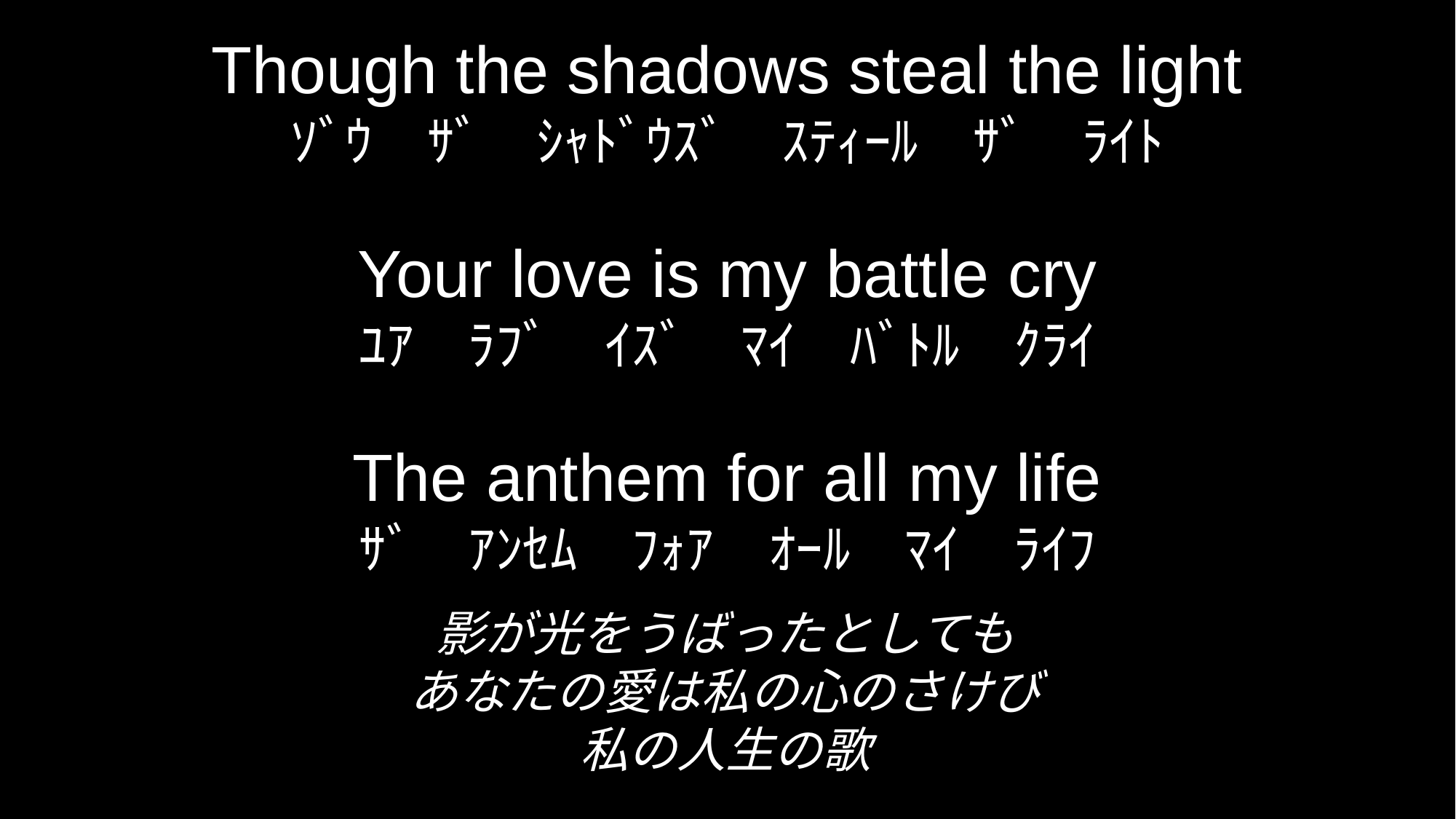

Though the shadows steal the light
ｿﾞｳ　ｻﾞ　ｼｬﾄﾞｳｽﾞ　ｽﾃｨｰﾙ　ｻﾞ　ﾗｲﾄ

Your love is my battle cry
ﾕｱ　ﾗﾌﾞ　ｲｽﾞ　ﾏｲ　ﾊﾞﾄﾙ　ｸﾗｲ

The anthem for all my life
ｻﾞ　ｱﾝｾﾑ　ﾌｫｱ　ｵｰﾙ　ﾏｲ　ﾗｲﾌ
影が光をうばったとしても
あなたの愛は私の心のさけび
私の人生の歌